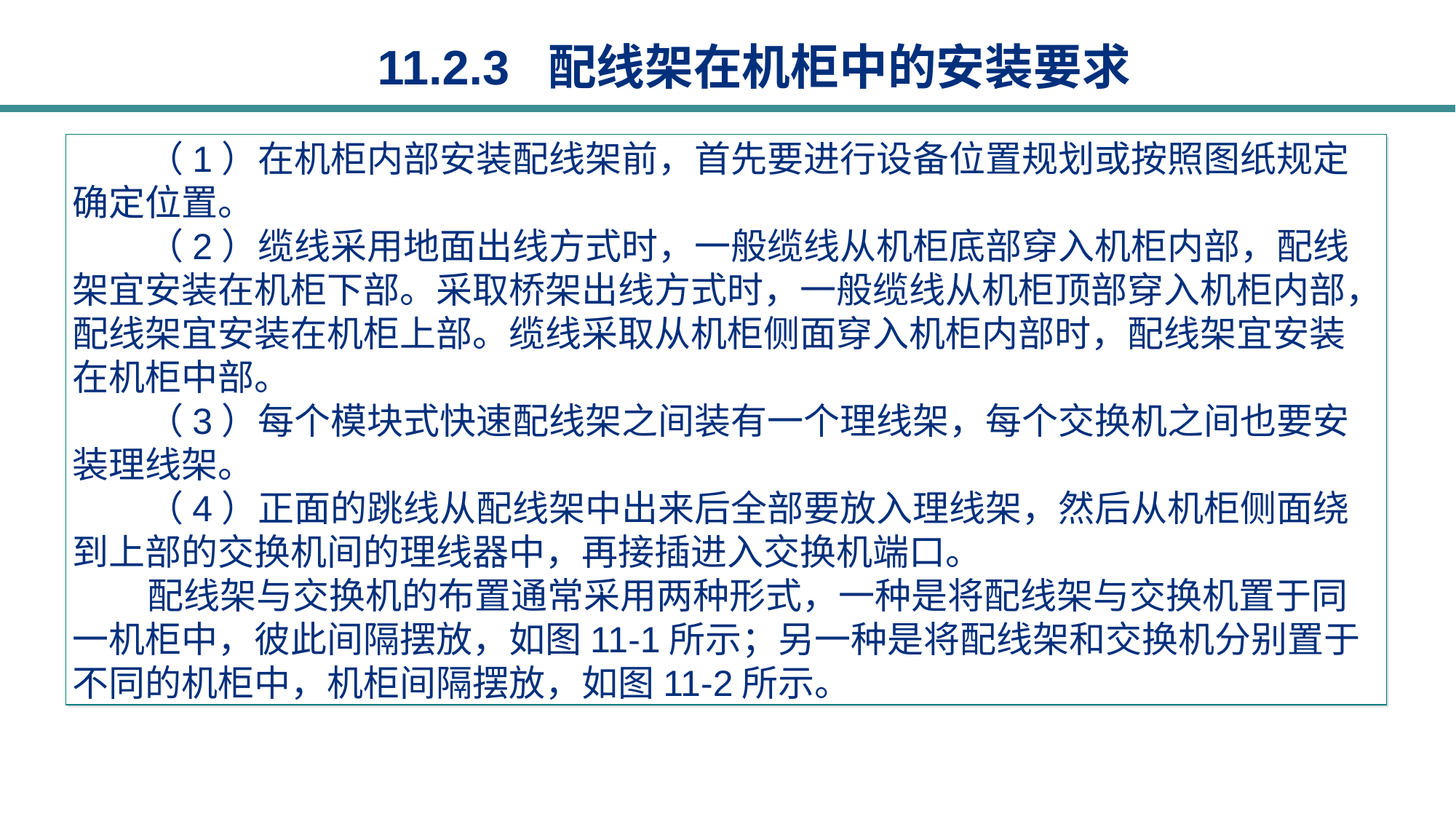

11.2.3  配线架在机柜中的安装要求
（1）在机柜内部安装配线架前，首先要进行设备位置规划或按照图纸规定确定位置。
（2）缆线采用地面出线方式时，一般缆线从机柜底部穿入机柜内部，配线架宜安装在机柜下部。采取桥架出线方式时，一般缆线从机柜顶部穿入机柜内部，配线架宜安装在机柜上部。缆线采取从机柜侧面穿入机柜内部时，配线架宜安装在机柜中部。
（3）每个模块式快速配线架之间装有一个理线架，每个交换机之间也要安装理线架。
（4）正面的跳线从配线架中出来后全部要放入理线架，然后从机柜侧面绕到上部的交换机间的理线器中，再接插进入交换机端口。
配线架与交换机的布置通常采用两种形式，一种是将配线架与交换机置于同一机柜中，彼此间隔摆放，如图11-1所示；另一种是将配线架和交换机分别置于不同的机柜中，机柜间隔摆放，如图11-2所示。